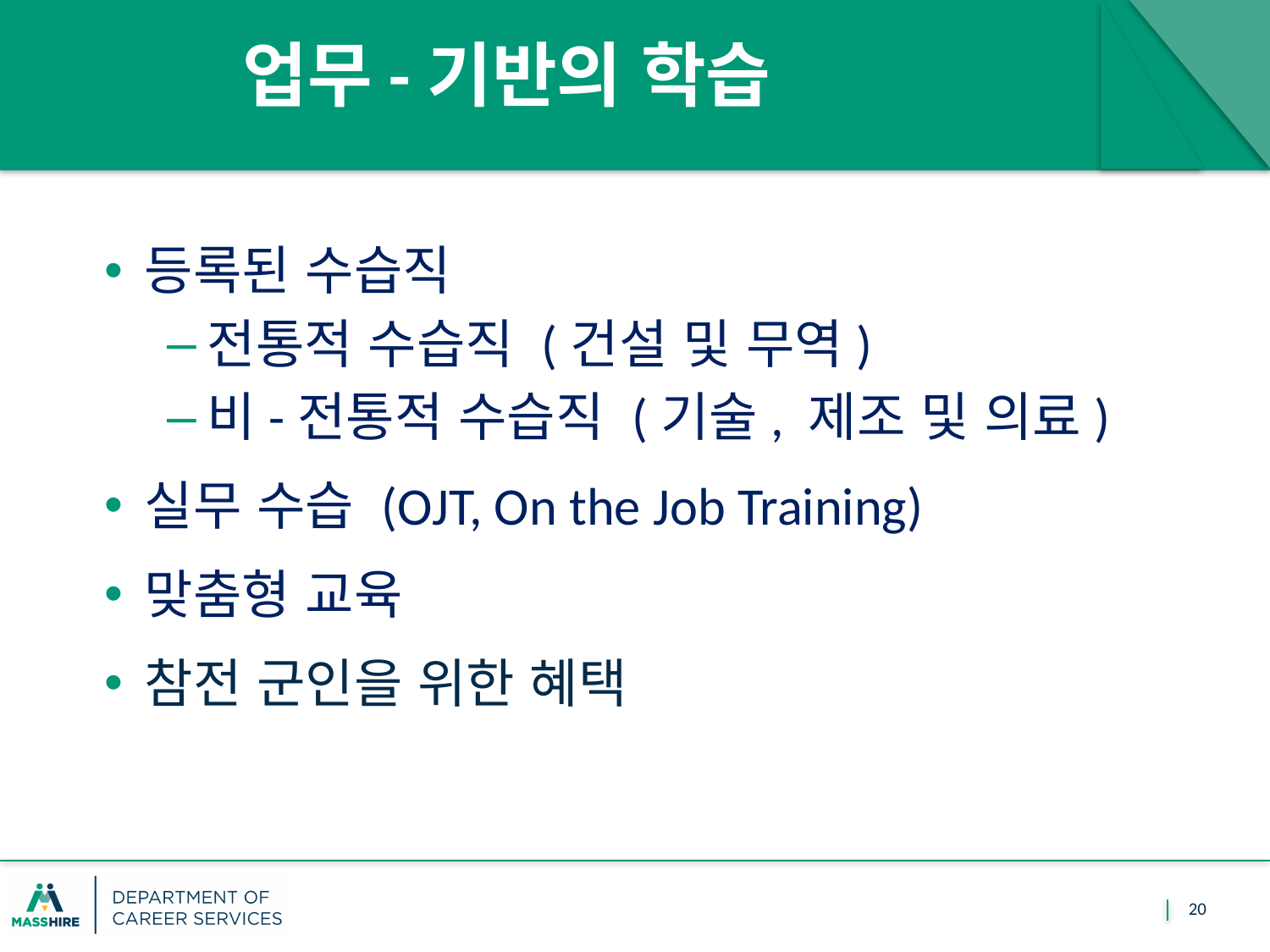

# 업무-기반의 학습
등록된 수습직
전통적 수습직 (건설 및 무역)
비-전통적 수습직 (기술, 제조 및 의료)
실무 수습 (OJT, On the Job Training)
맞춤형 교육
참전 군인을 위한 혜택

20